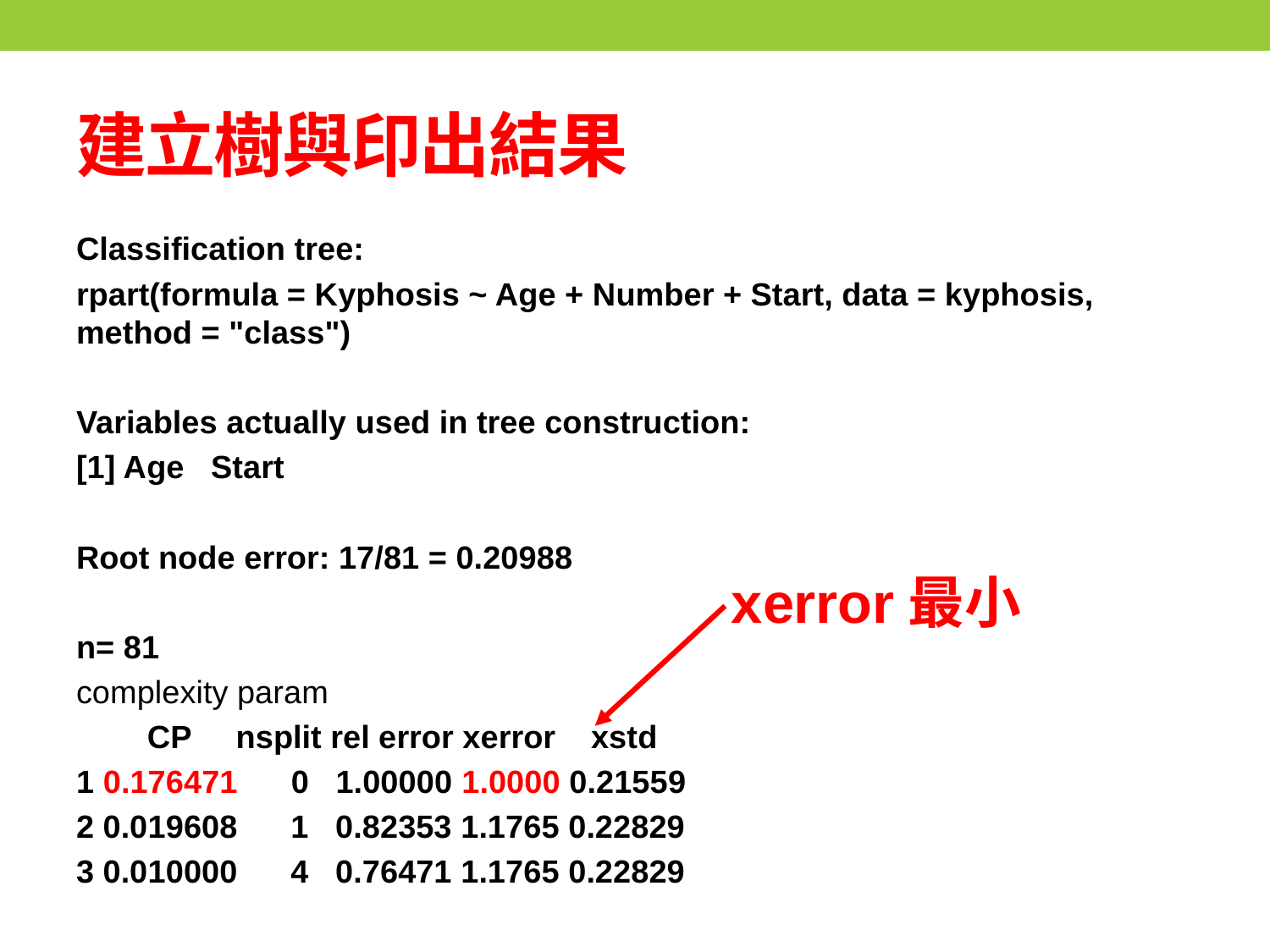

# 建立樹與印出結果
Classification tree:
rpart(formula = Kyphosis ~ Age + Number + Start, data = kyphosis, method = "class")

Variables actually used in tree construction:
[1] Age   Start

Root node error: 17/81 = 0.20988

n= 81
complexity param
        CP     nsplit rel error xerror    xstd
1 0.176471      0   1.00000 1.0000 0.21559
2 0.019608      1   0.82353 1.1765 0.22829
3 0.010000      4   0.76471 1.1765 0.22829
xerror最小